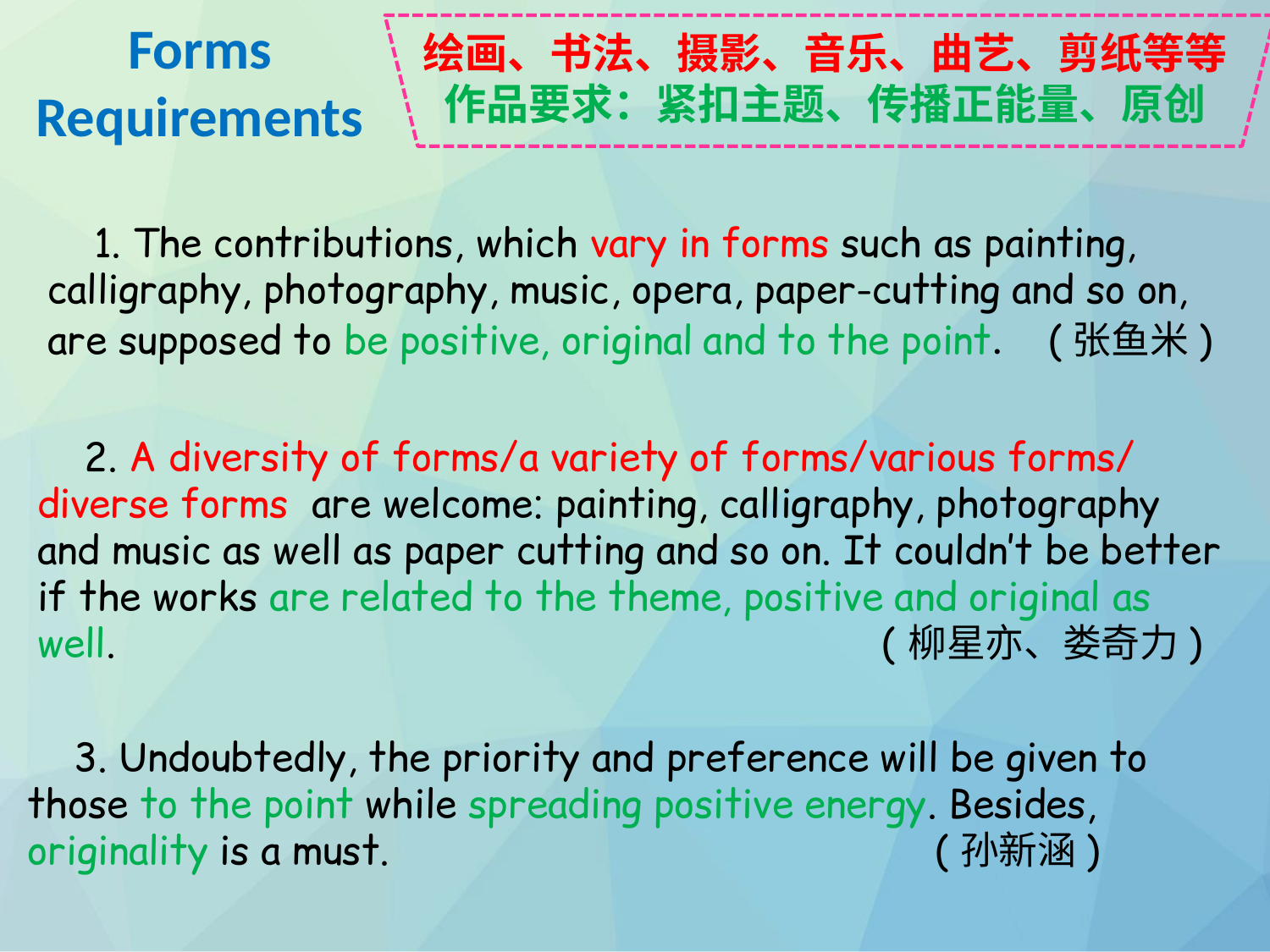

Forms
Requirements

绘画、书法、摄影、音乐、曲艺、剪纸等等
作品要求：紧扣主题、传播正能量、原创
    1. The contributions, which vary in forms such as painting, calligraphy, photography, music, opera, paper-cutting and so on, are supposed to be positive, original and to the point.    (张鱼米)
    2. A diversity of forms/a variety of forms/various forms/ diverse forms  are welcome: painting, calligraphy, photography and music as well as paper cutting and so on. It couldn’t be better if the works are related to the theme, positive and original as well.                                                                  (柳星亦、娄奇力)
    3. Undoubtedly, the priority and preference will be given to those to the point while spreading positive energy. Besides,
originality is a must.                                               (孙新涵)